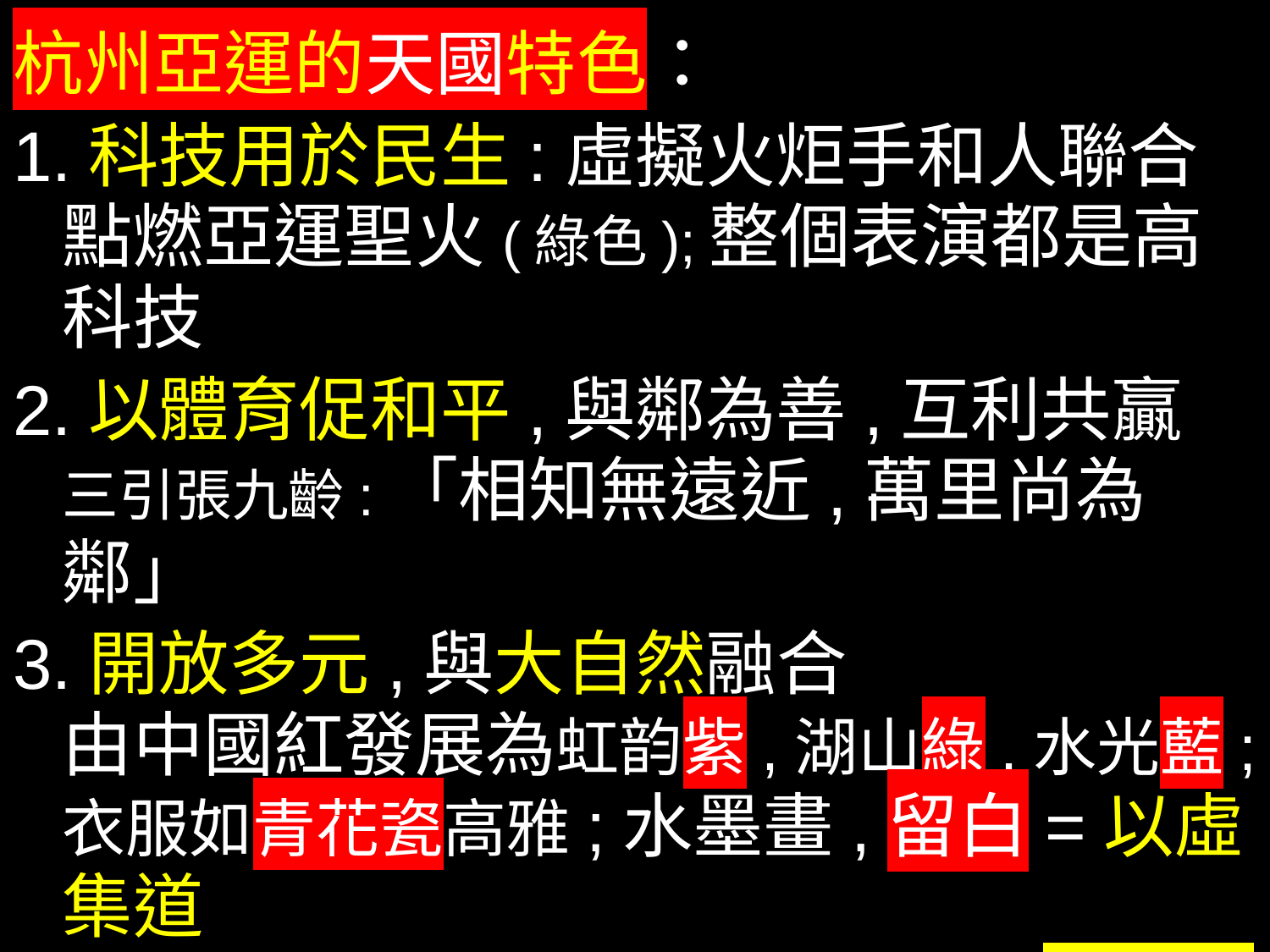

杭州亞運的天國特色：
1.科技用於民生:虛擬火炬手和人聯合點燃亞運聖火(綠色);整個表演都是高科技
2.以體育促和平,與鄰為善,互利共贏
三引張九齡:「相知無遠近,萬里尚為鄰」
3.開放多元,與大自然融合
由中國紅發展為虹韵紫,湖山綠,水光藍;衣服如青花瓷高雅;水墨畫,留白=以虛集道
4.良渚文化(5323年前)與今天杭州的穿越交錯
5.中國是否在用行動和生命去光榮天主?